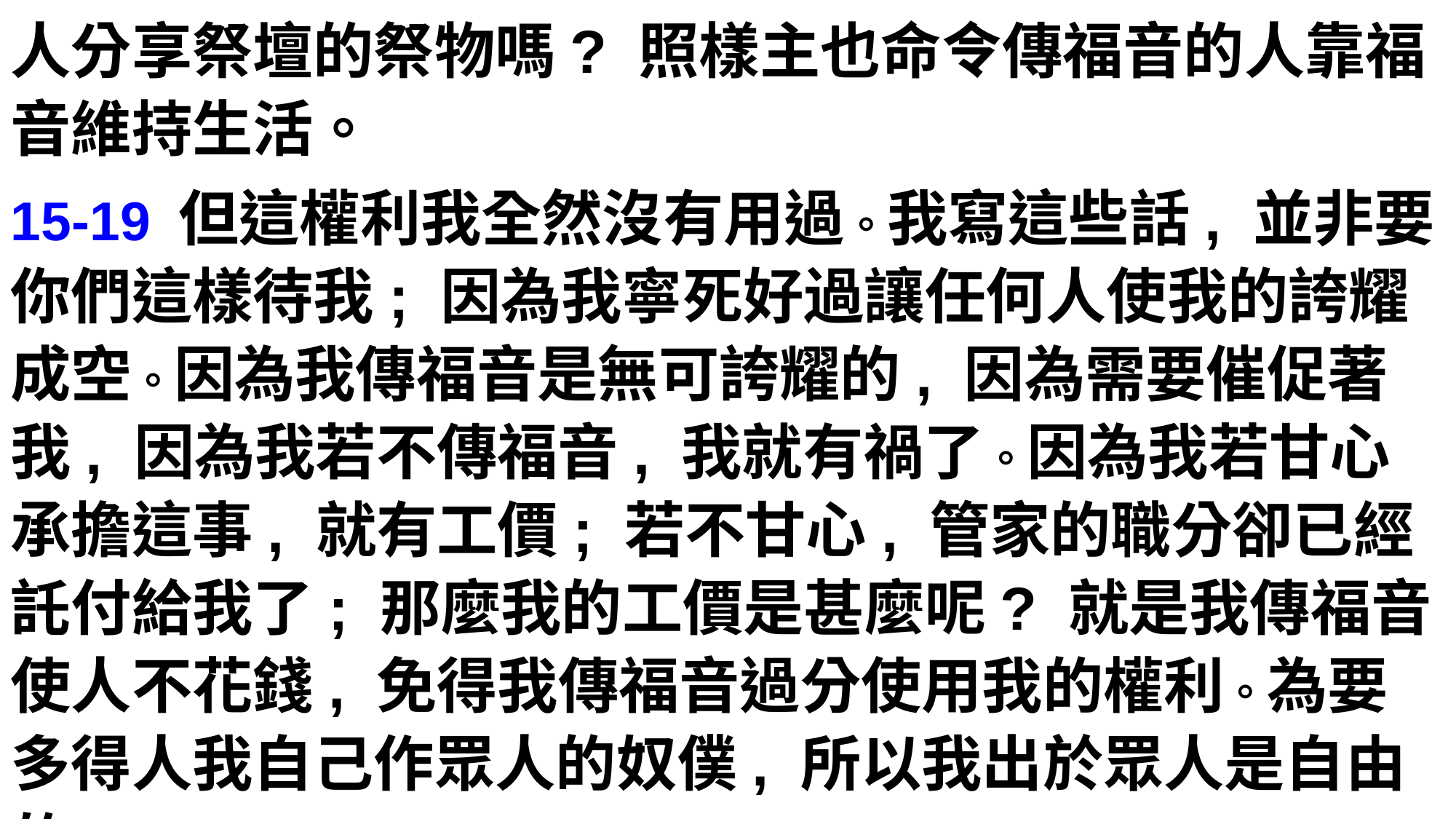

人分享祭壇的祭物嗎? 照樣主也命令傳福音的人靠福音維持生活。
15-19 但這權利我全然沒有用過。我寫這些話, 並非要你們這樣待我; 因為我寧死好過讓任何人使我的誇耀成空。因為我傳福音是無可誇耀的, 因為需要催促著我, 因為我若不傳福音, 我就有禍了。因為我若甘心承擔這事, 就有工價; 若不甘心, 管家的職分卻已經託付給我了; 那麼我的工價是甚麼呢? 就是我傳福音使人不花錢, 免得我傳福音過分使用我的權利。為要多得人我自己作眾人的奴僕, 所以我出於眾人是自由的, 。